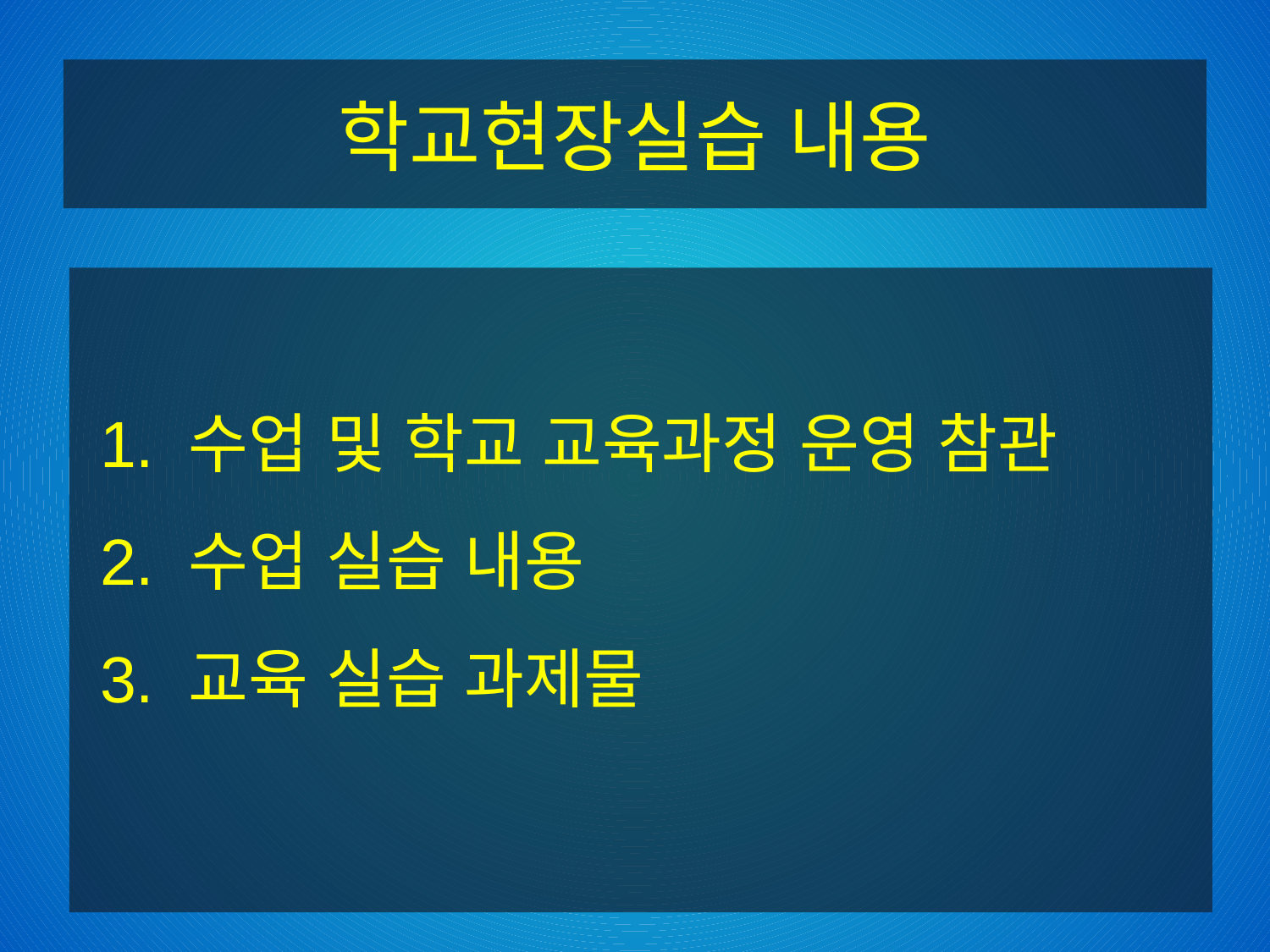

학교현장실습 내용
 1. 수업 및 학교 교육과정 운영 참관
 2. 수업 실습 내용
 3. 교육 실습 과제물